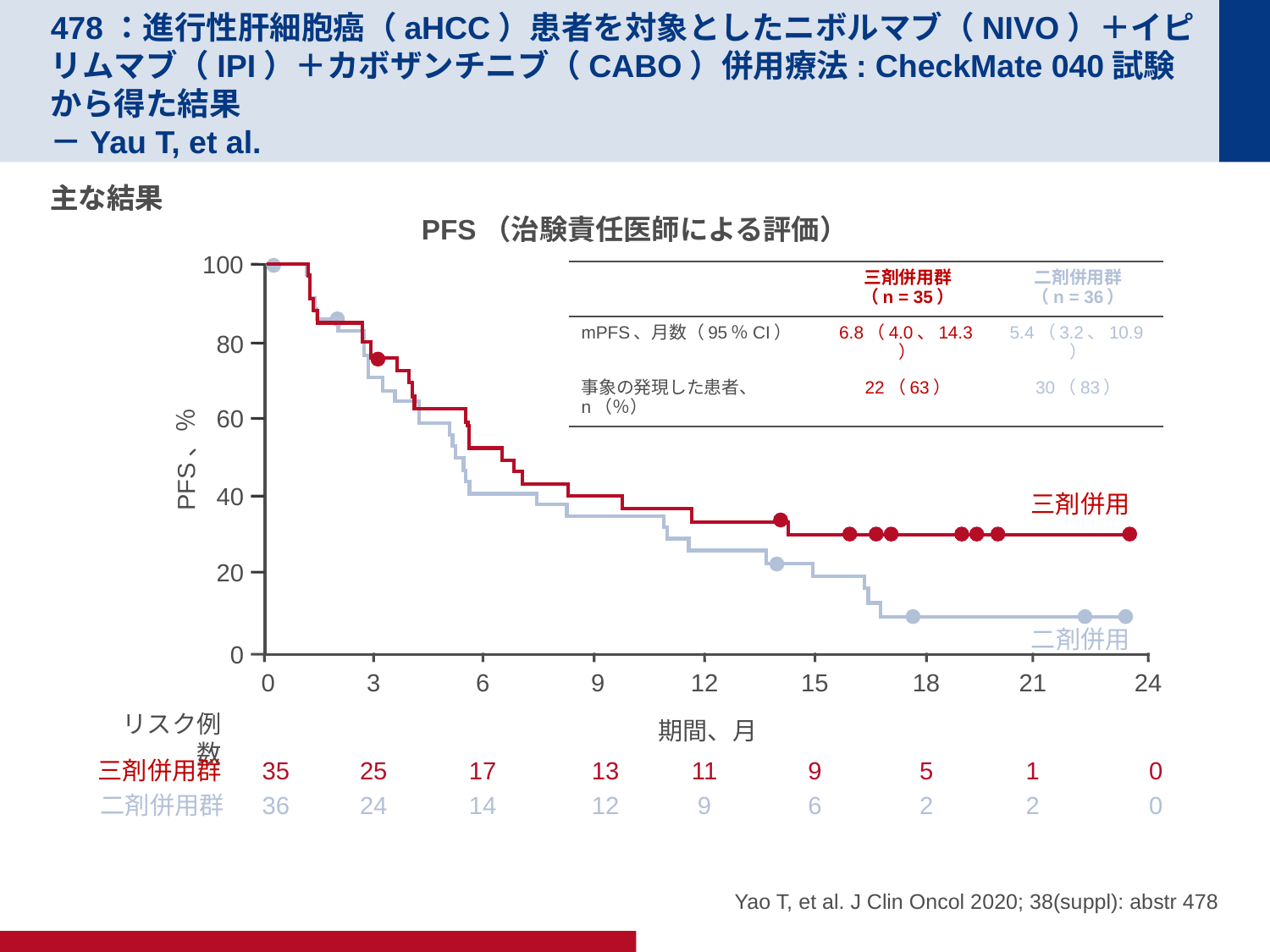

# 478：進行性肝細胞癌（aHCC）患者を対象としたニボルマブ（NIVO）＋イピリムマブ（IPI）＋カボザンチニブ（CABO）併用療法: CheckMate 040試験から得た結果 －Yau T, et al.
主な結果
主な結果
PFS（治験責任医師による評価）
100

|  | 三剤併用群 （n = 35） | 二剤併用群 （n = 36） |
| --- | --- | --- |
| mPFS、月数（95％CI） | 6.8（4.0、14.3） | 5.4（3.2、10.9） |
| 事象の発現した患者、 n（％） | 22（63） | 30（83） |

80

60

PFS、％
40
三剤併用

20

二剤併用
0

0
3
6
9
12
15
18
21
24
期間、月
リスク例数
三剤併用群
35
25
17
13
11
9
5
1
0
二剤併用群
36
24
14
12
9
6
2
2
0
Yao T, et al. J Clin Oncol 2020; 38(suppl): abstr 478